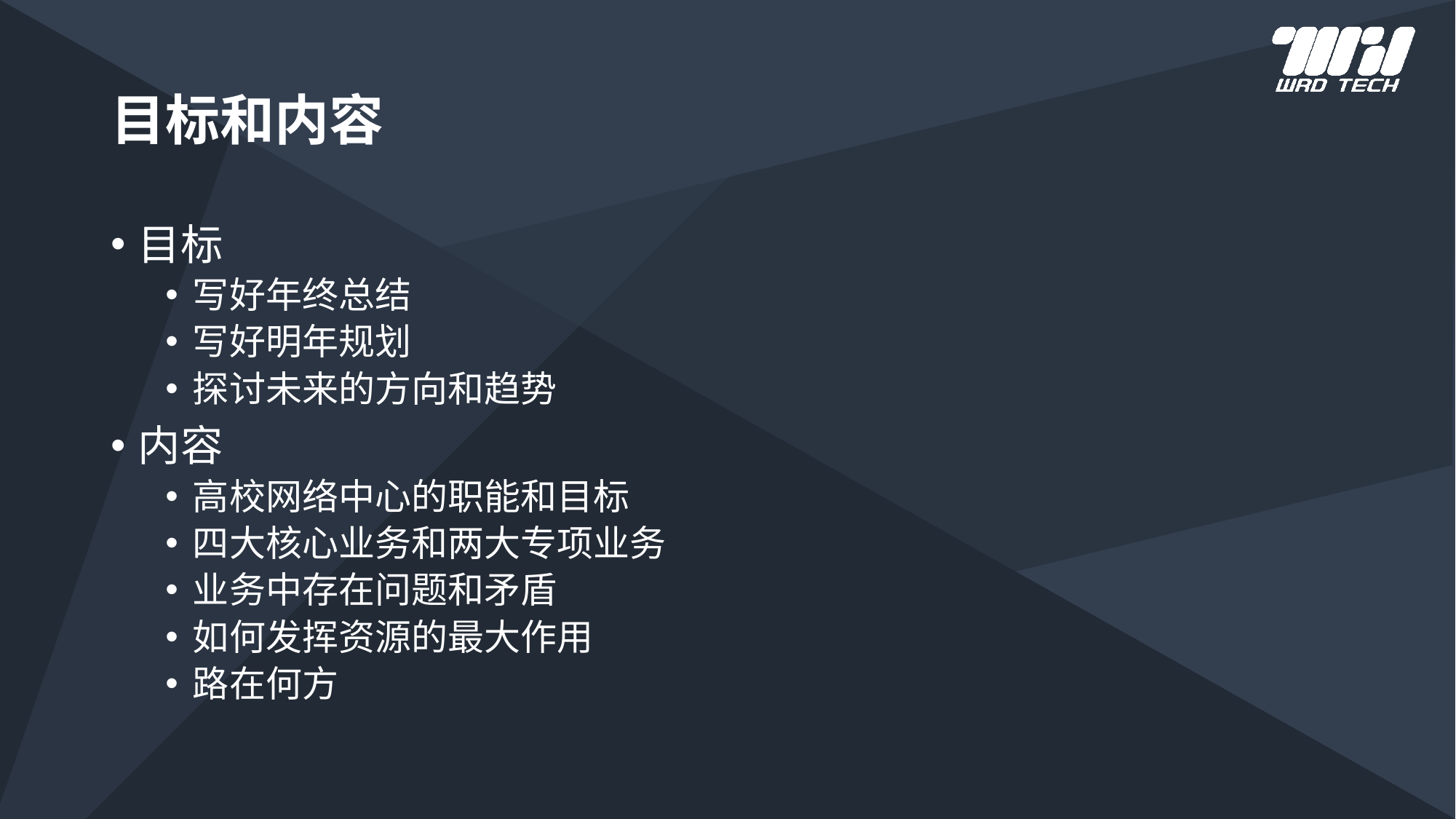

# 目标和内容
目标
写好年终总结
写好明年规划
探讨未来的方向和趋势
内容
高校网络中心的职能和目标
四大核心业务和两大专项业务
业务中存在问题和矛盾
如何发挥资源的最大作用
路在何方